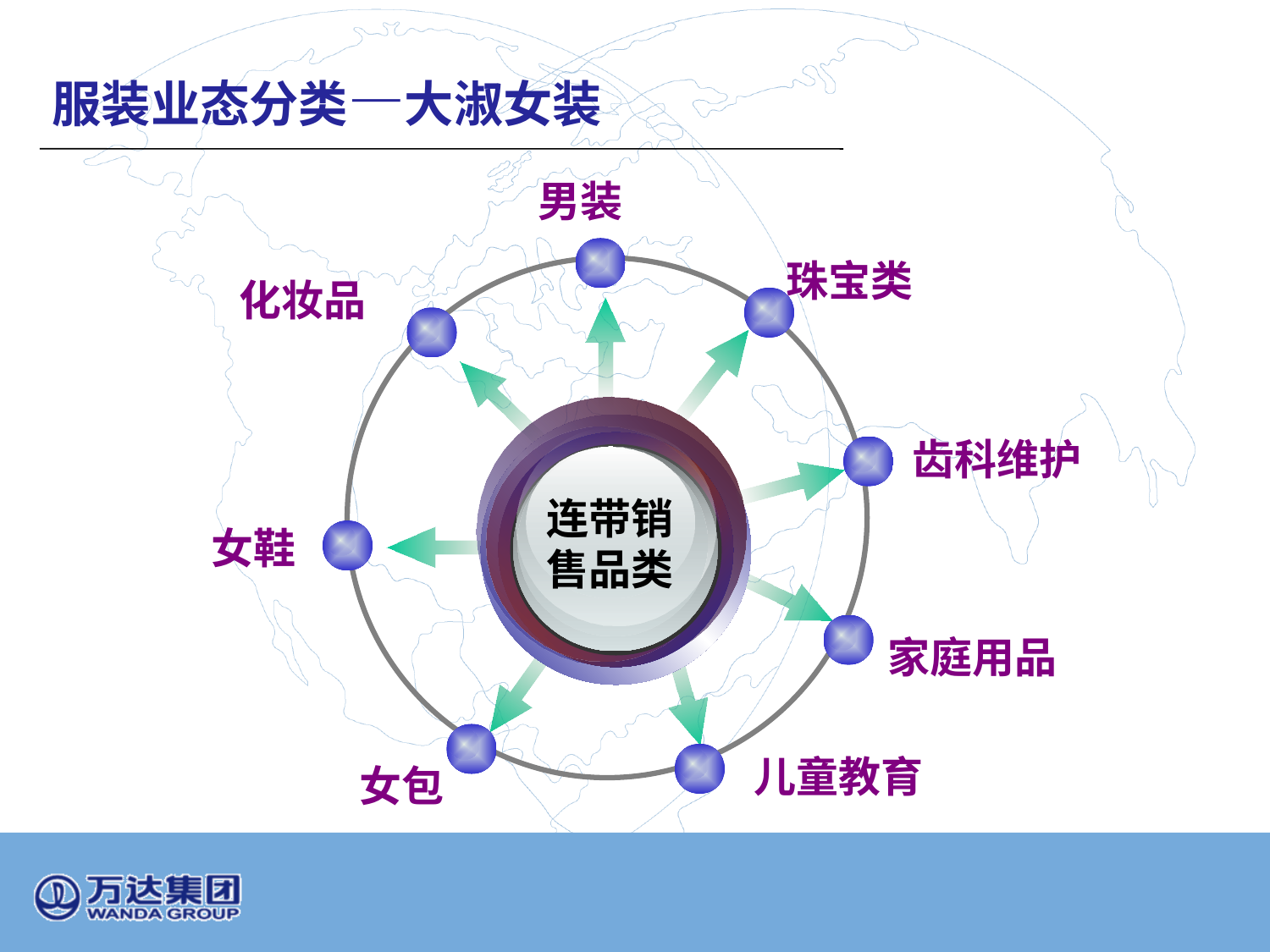

服装业态分类—大淑女装
男装

珠宝类

化妆品

齿科维护

连带销售品类

女鞋

家庭用品

儿童教育
女包